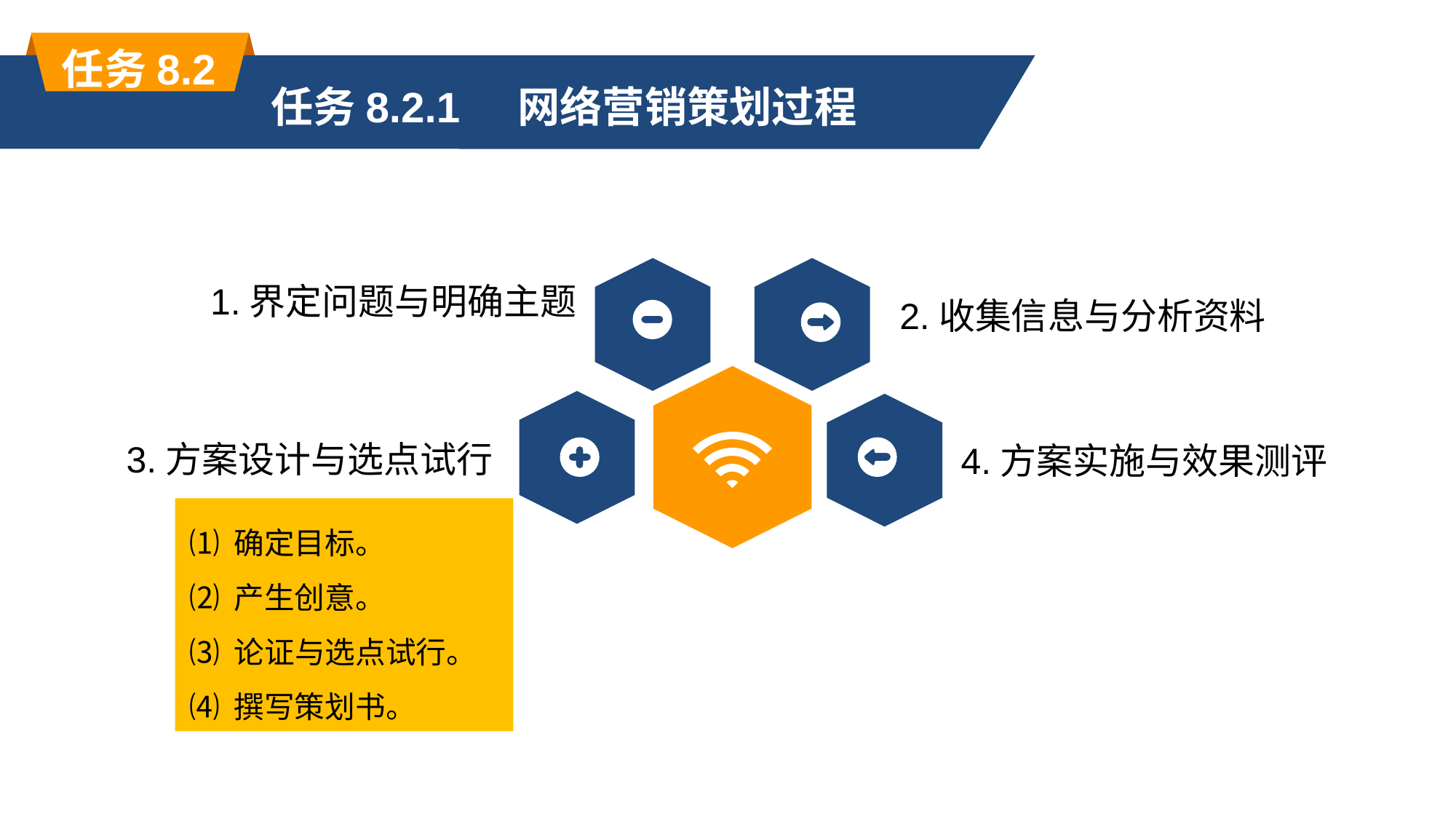

任务8.2

任务8.2.1    网络营销策划过程

1.界定问题与明确主题
2.收集信息与分析资料

3.方案设计与选点试行
4.方案实施与效果测评

⑴ 确定目标。
⑵ 产生创意。
⑶ 论证与选点试行。
⑷ 撰写策划书。